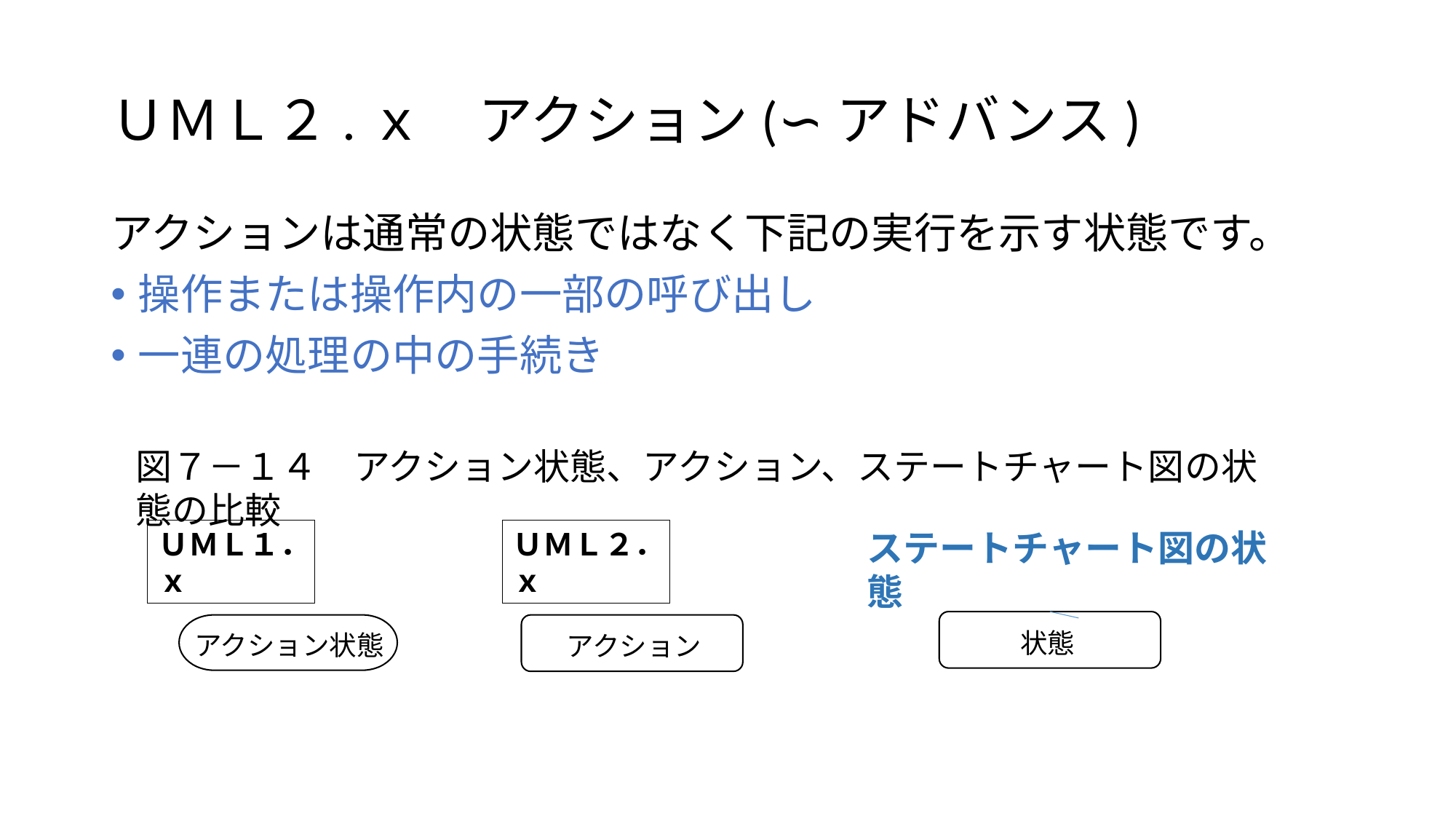

# ＵＭＬ２.ｘ　アクション(∽アドバンス)
アクションは通常の状態ではなく下記の実行を示す状態です。
操作または操作内の一部の呼び出し
一連の処理の中の手続き

図７－１４　アクション状態、アクション、ステートチャート図の状態の比較
ＵＭＬ１．ｘ
ＵＭＬ２．ｘ
ステートチャート図の状態

状態
アクション状態
アクション